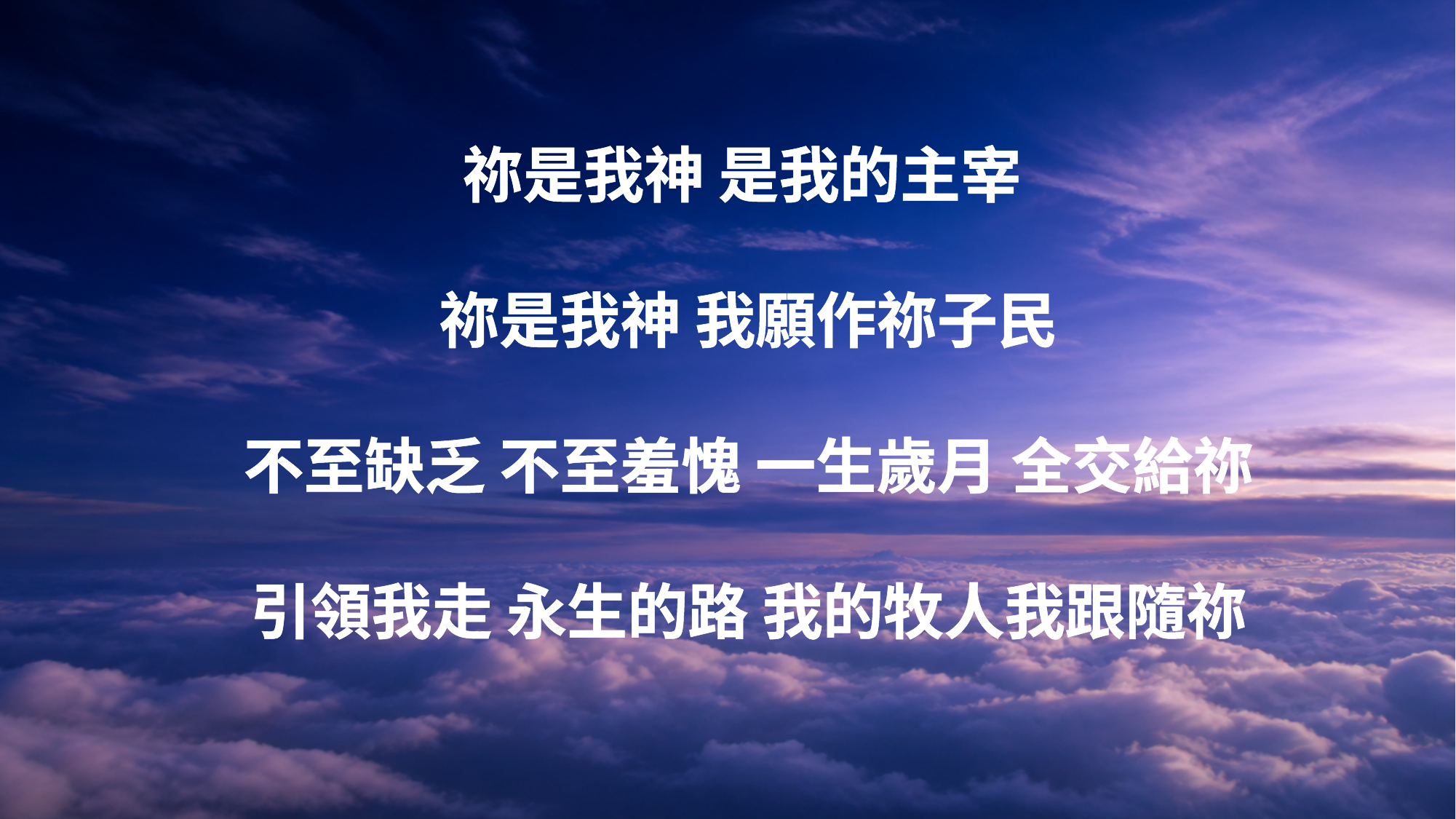

祢是我神 是我的主宰
  祢是我神 我願作祢子民
  不至缺乏 不至羞愧 一生歲月 全交給祢
  引領我走 永生的路 我的牧人我跟隨祢